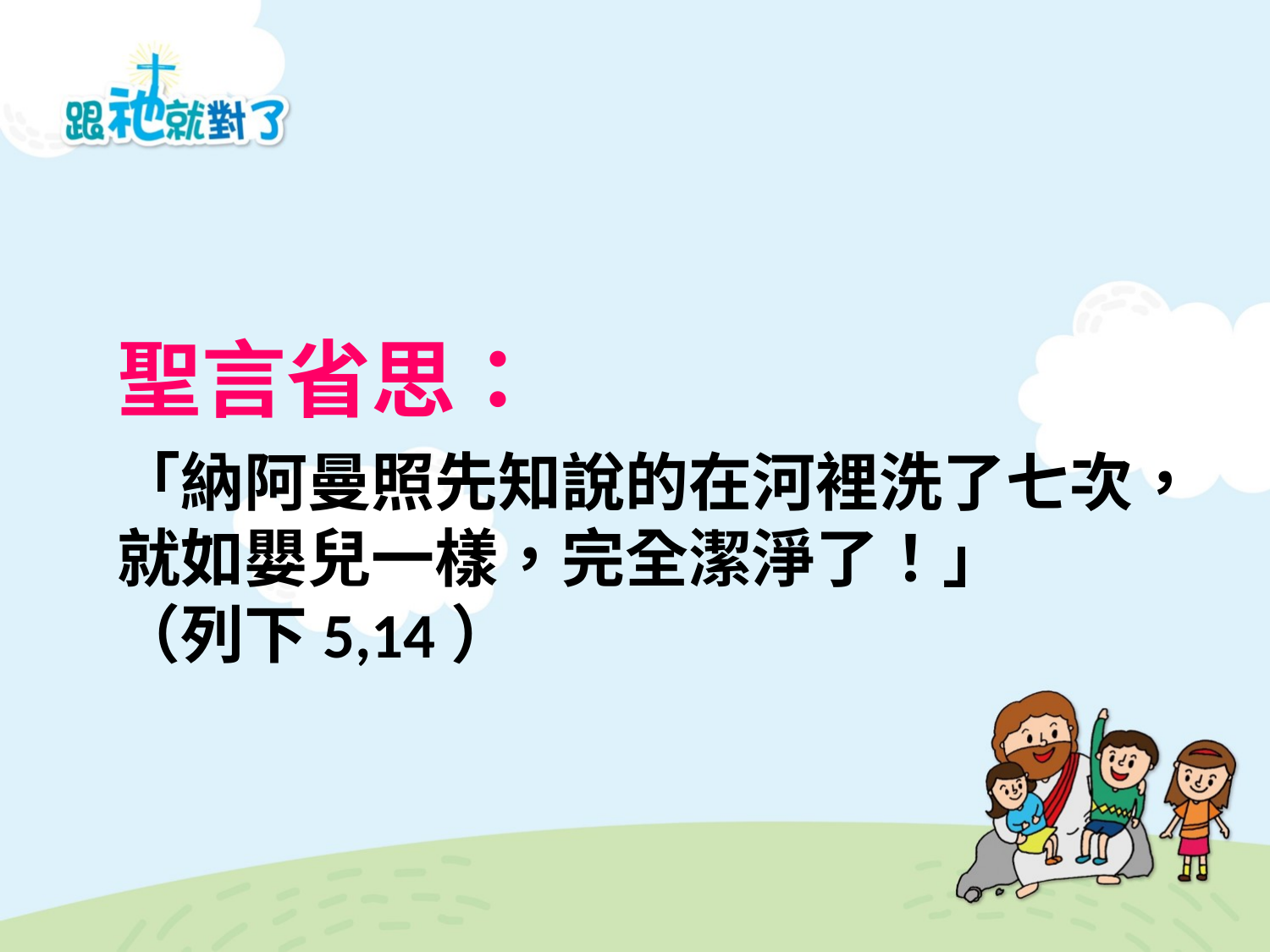

聖言省思：
「納阿曼照先知說的在河裡洗了七次，就如嬰兒一樣，完全潔淨了！」
（列下5,14）